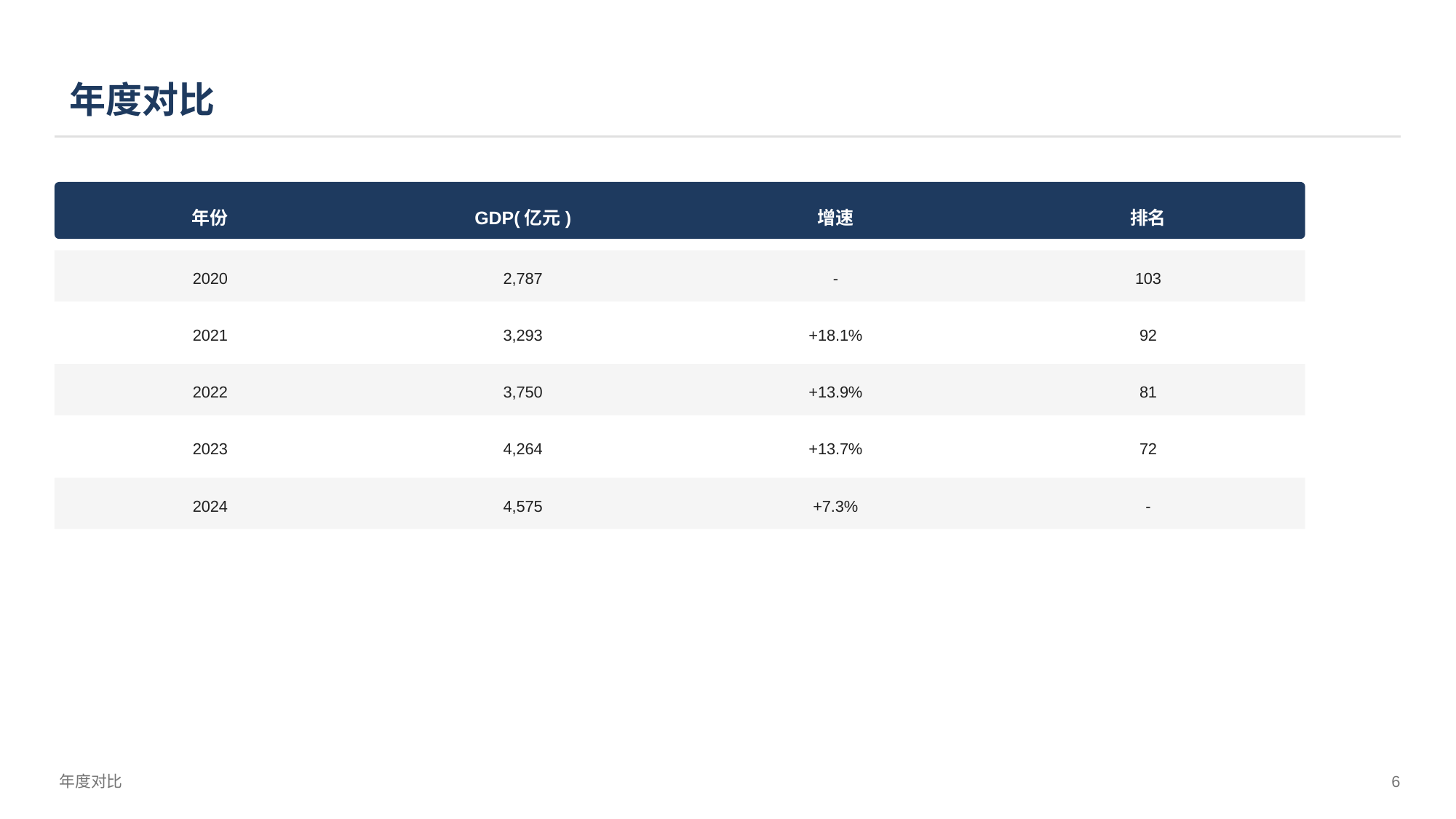

年度对比

年份
GDP(亿元)
增速
排名

2020
2,787
-
103

2021
3,293
+18.1%
92

2022
3,750
+13.9%
81

2023
4,264
+13.7%
72

2024
4,575
+7.3%
-
年度对比
6